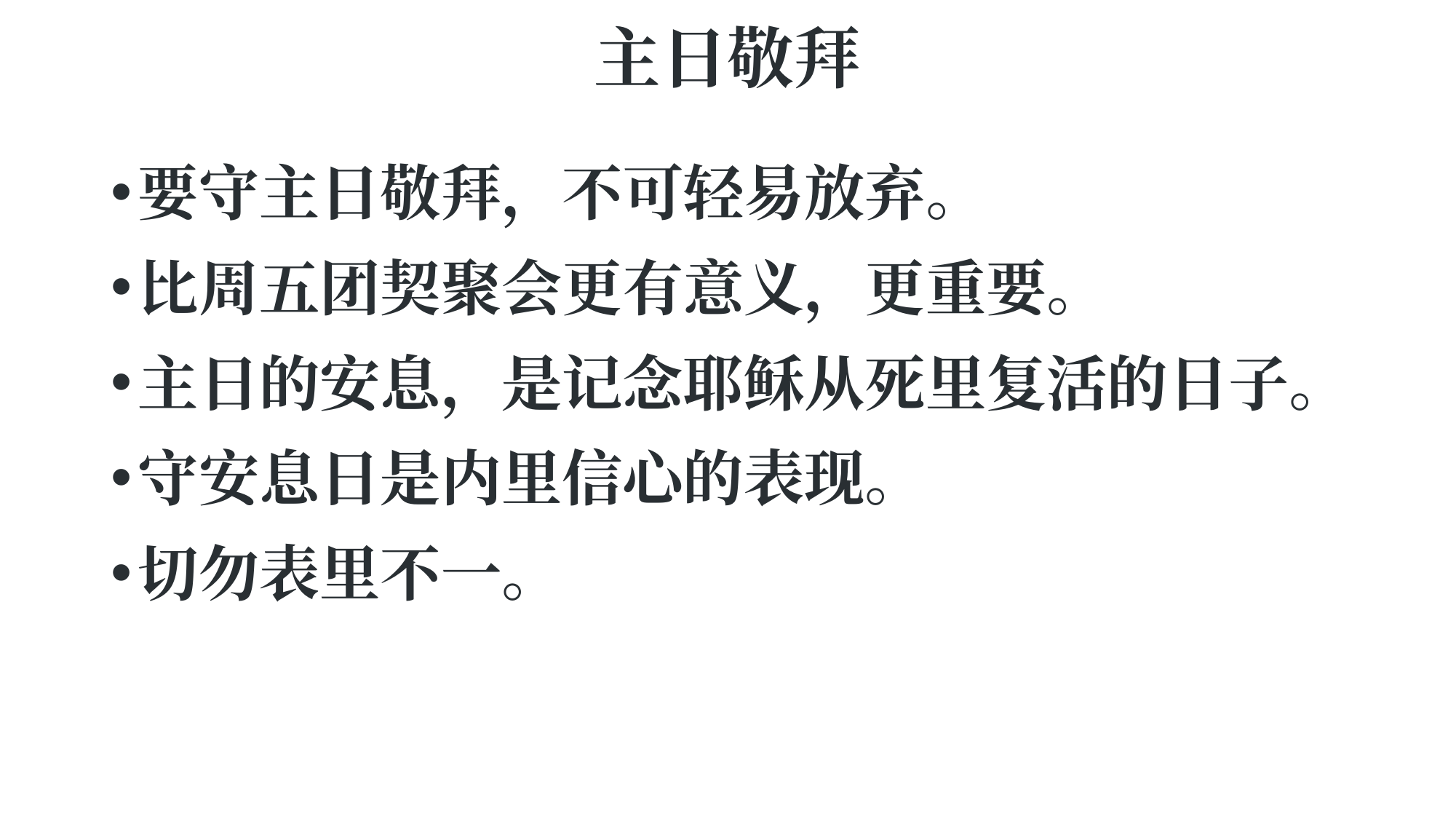

# 主日敬拜
要守主日敬拜，不可轻易放弃。
比周五团契聚会更有意义，更重要。
主日的安息，是记念耶稣从死里复活的日子。
守安息日是内里信心的表现。
切勿表里不一。